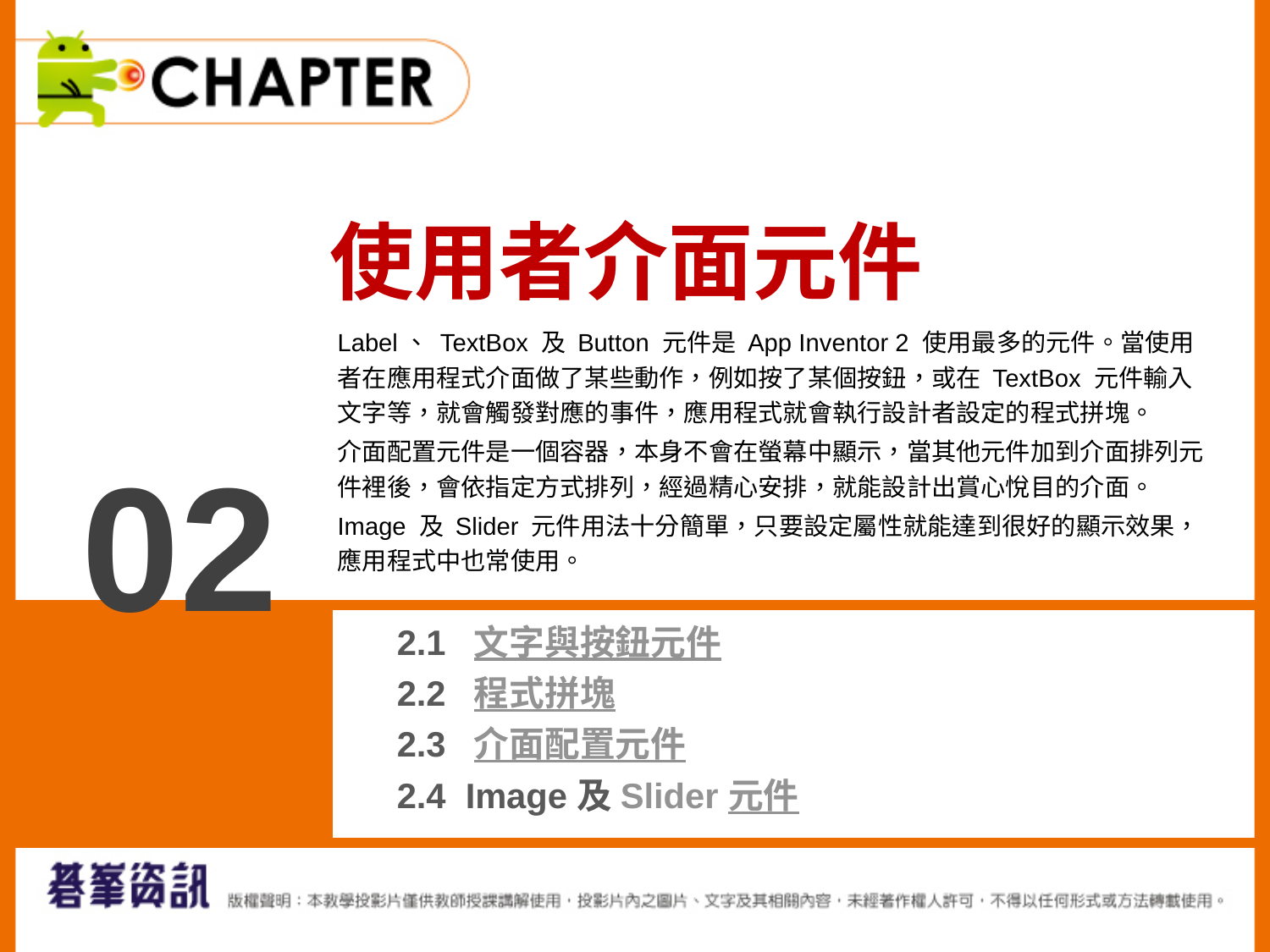

使用者介面元件
Label、 TextBox 及 Button 元件是 App Inventor 2 使用最多的元件。當使用者在應用程式介面做了某些動作，例如按了某個按鈕，或在 TextBox 元件輸入文字等，就會觸發對應的事件，應用程式就會執行設計者設定的程式拼塊。
介面配置元件是一個容器，本身不會在螢幕中顯示，當其他元件加到介面排列元件裡後，會依指定方式排列，經過精心安排，就能設計出賞心悅目的介面。
Image 及 Slider 元件用法十分簡單，只要設定屬性就能達到很好的顯示效果，應用程式中也常使用。
02
2.1  文字與按鈕元件
2.2  程式拼塊
2.3  介面配置元件
2.4  Image 及 Slider 元件